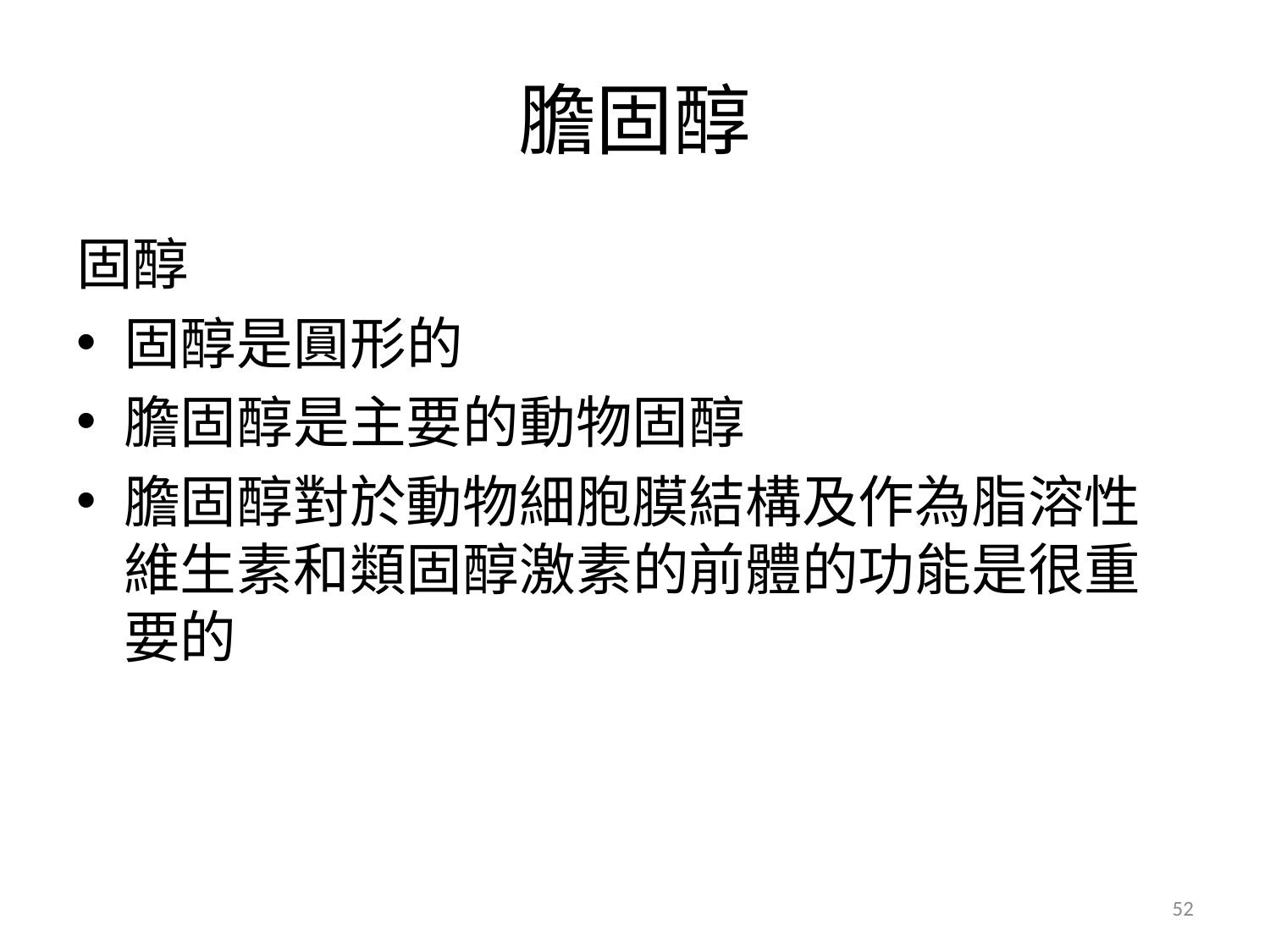

# 膽固醇
固醇
固醇是圓形的
膽固醇是主要的動物固醇
膽固醇對於動物細胞膜結構及作為脂溶性維生素和類固醇激素的前體的功能是很重要的
52